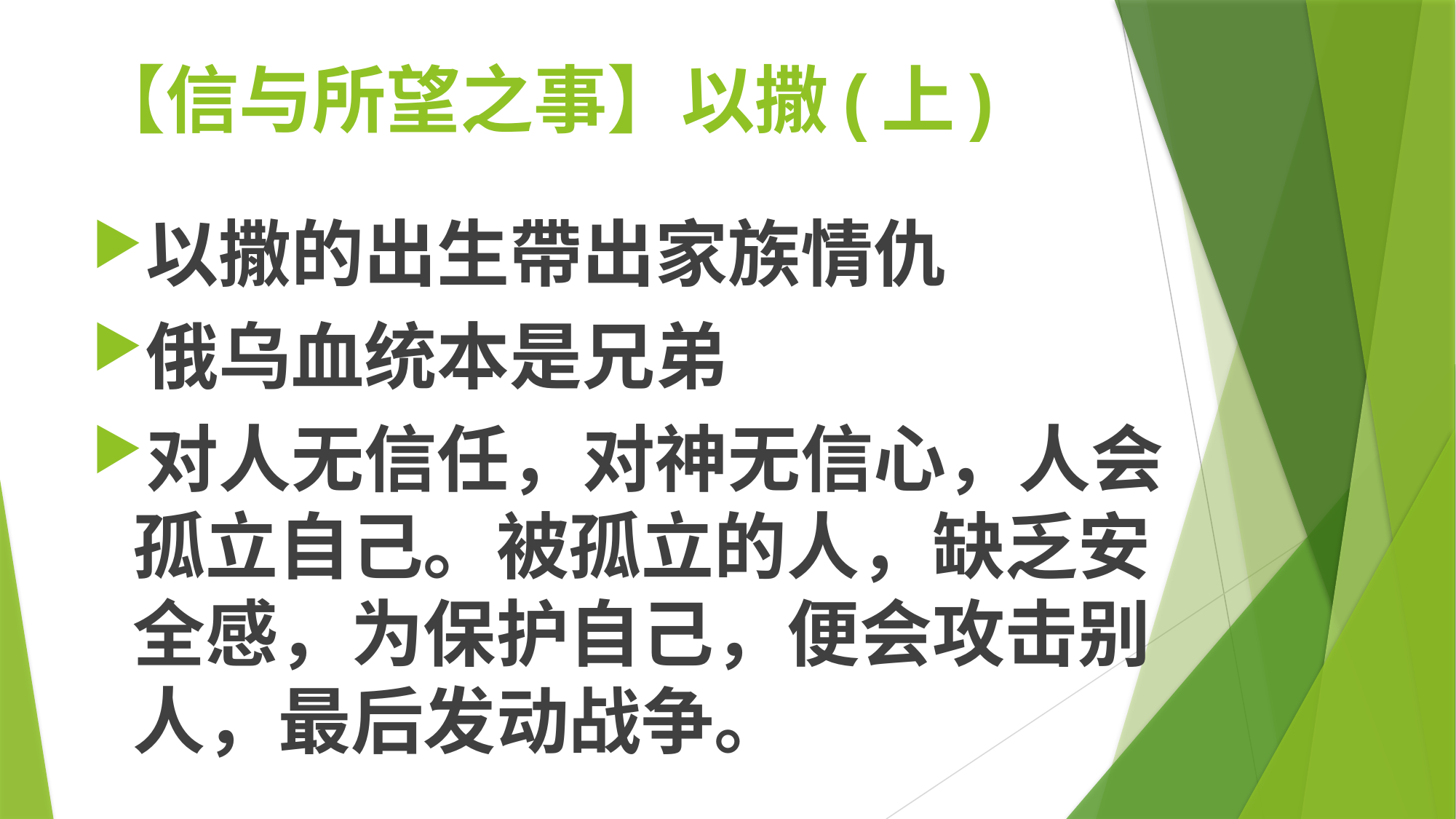

# 【信与所望之事】以撒(上)
以撒的出生帶出家族情仇
俄乌血统本是兄弟
对人无信任，对神无信心，人会孤立自己。被孤立的人，缺乏安全感，为保护自己，便会攻击别人，最后发动战争。